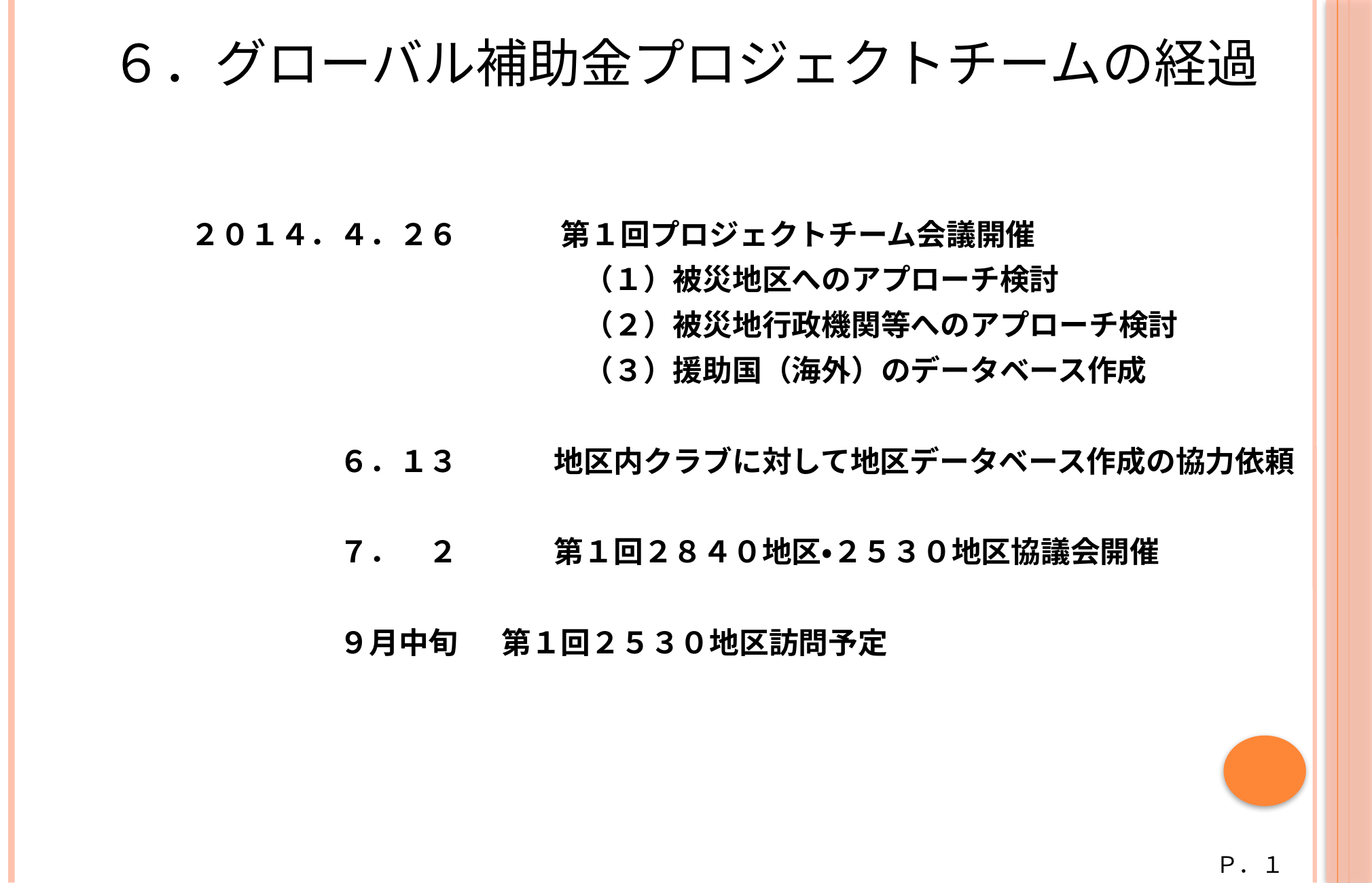

６．グローバル補助金プロジェクトチームの経過
２０１４．４．２６　　　  第１回プロジェクトチーム会議開催
　　　　　　　　　　　　 　（１）被災地区へのアプローチ検討
　　　　　　　　　　　 　　（２）被災地行政機関等へのアプローチ検討
　　　　　　　　　　　 　　（３）援助国（海外）のデータベース作成

　　　　　６．１３　　　 地区内クラブに対して地区データベース作成の協力依頼

　　　　　７．　２　　　 第１回２８４０地区・２５３０地区協議会開催

　　　　　９月中旬　  第１回２５３０地区訪問予定
Ｐ．１４